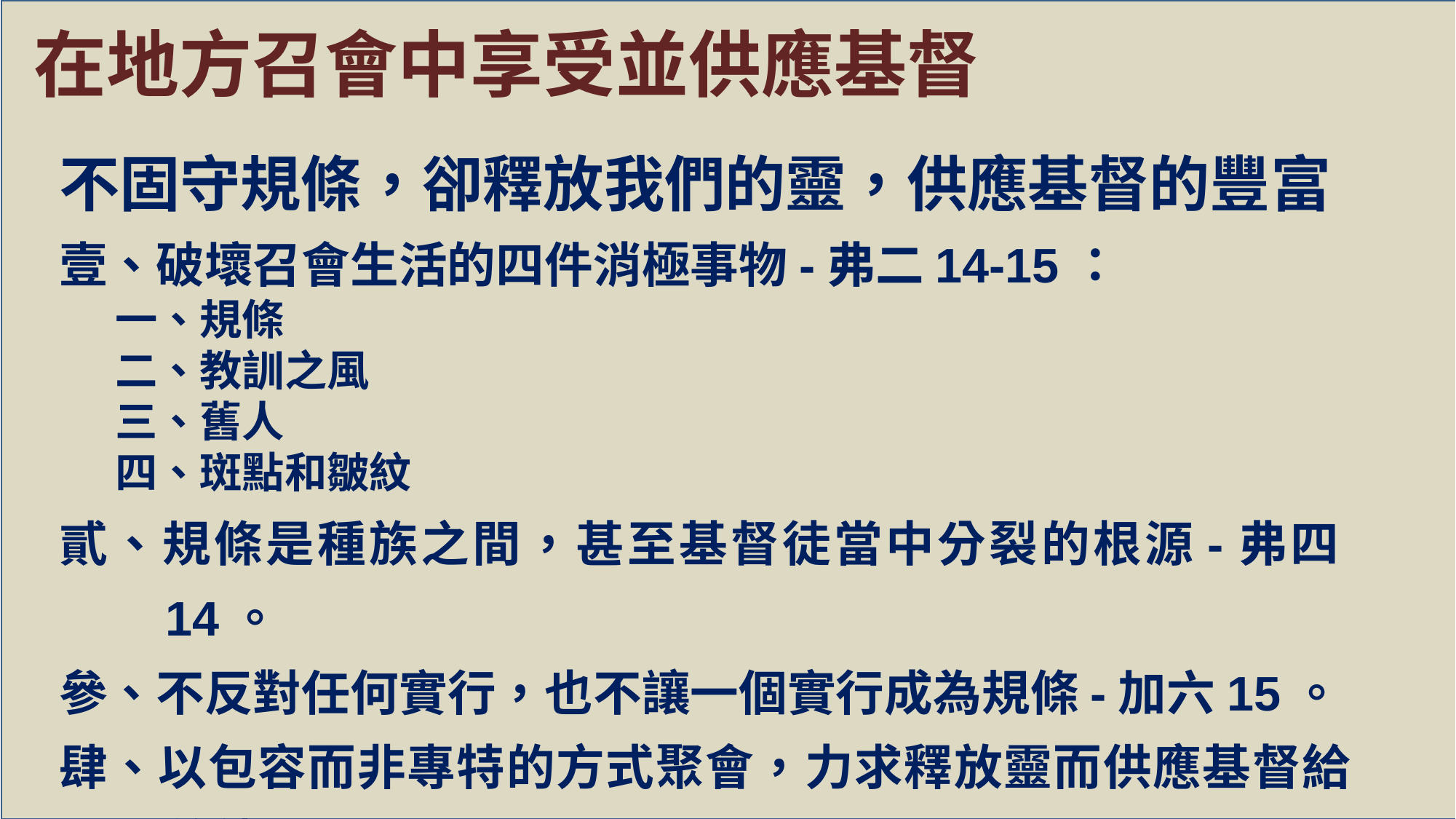

在地方召會中享受並供應基督
不固守規條，卻釋放我們的靈，供應基督的豐富
壹、破壞召會生活的四件消極事物-弗二14-15：
一、規條
二、教訓之風
三、舊人
四、斑點和皺紋
貳、規條是種族之間，甚至基督徒當中分裂的根源-弗四14。
參、不反對任何實行，也不讓一個實行成為規條-加六15。
肆、以包容而非專特的方式聚會，力求釋放靈而供應基督給信徒。